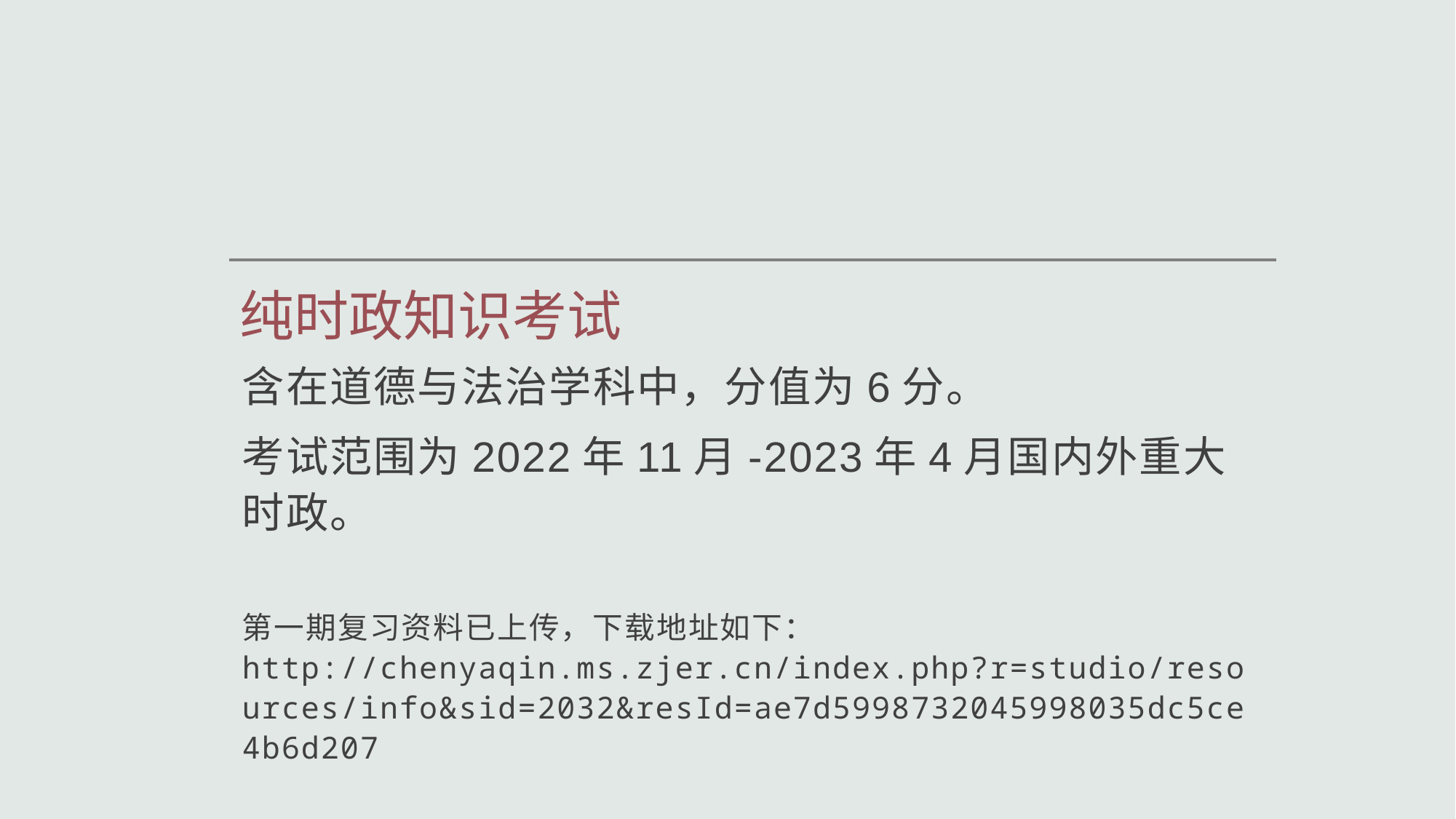

纯时政知识考试

含在道德与法治学科中，分值为6分。
考试范围为2022年11月-2023年4月国内外重大时政。

第一期复习资料已上传，下载地址如下：    http://chenyaqin.ms.zjer.cn/index.php?r=studio/resources/info&sid=2032&resId=ae7d5998732045998035dc5ce4b6d207